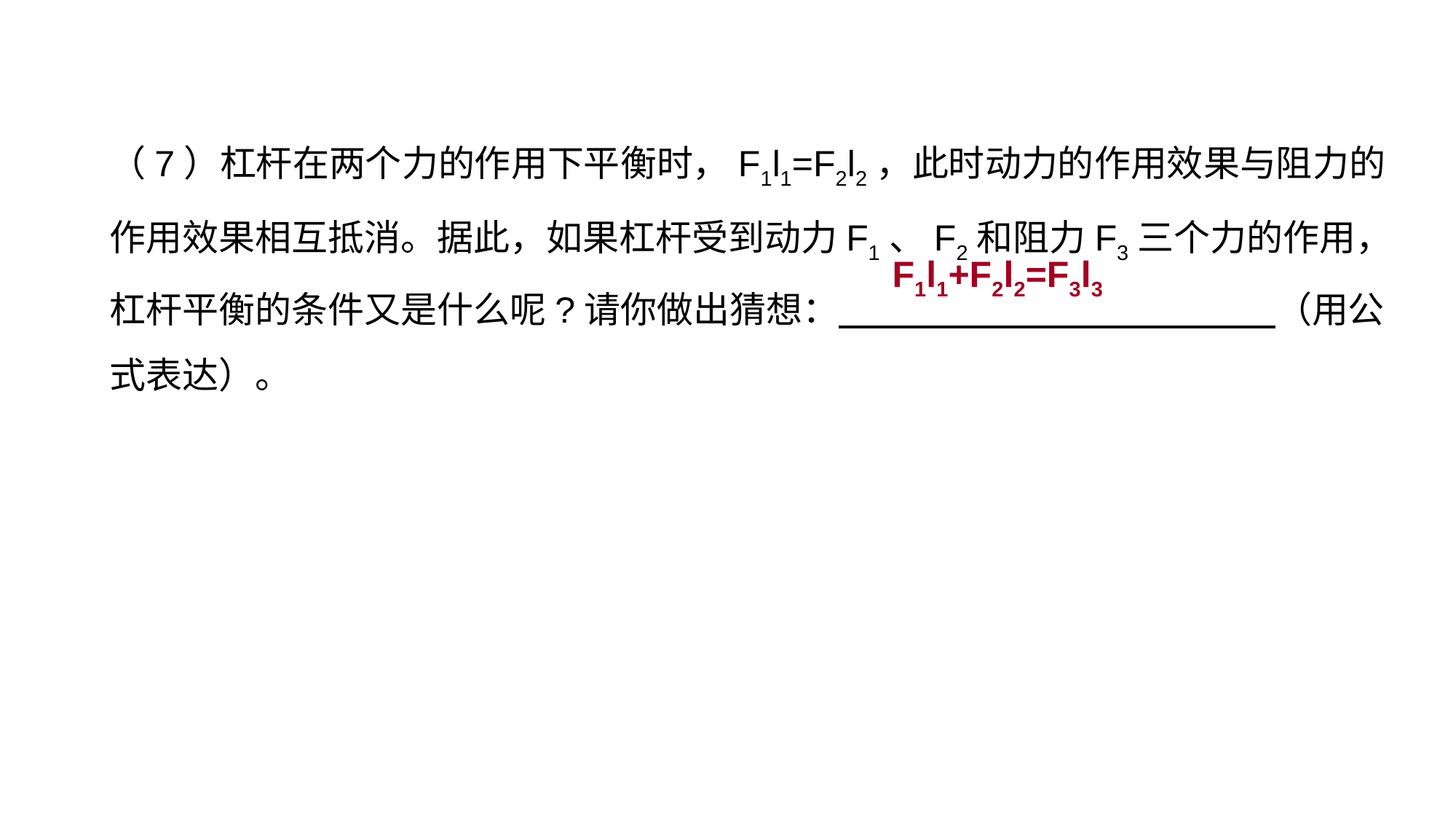

（7）杠杆在两个力的作用下平衡时，F1l1=F2l2，此时动力的作用效果与阻力的作用效果相互抵消。据此，如果杠杆受到动力F1、F2和阻力F3三个力的作用，杠杆平衡的条件又是什么呢?请你做出猜想：　　　　　　　　　　　　（用公式表达）。
F1l1+F2l2=F3l3
实验突破 素养提升